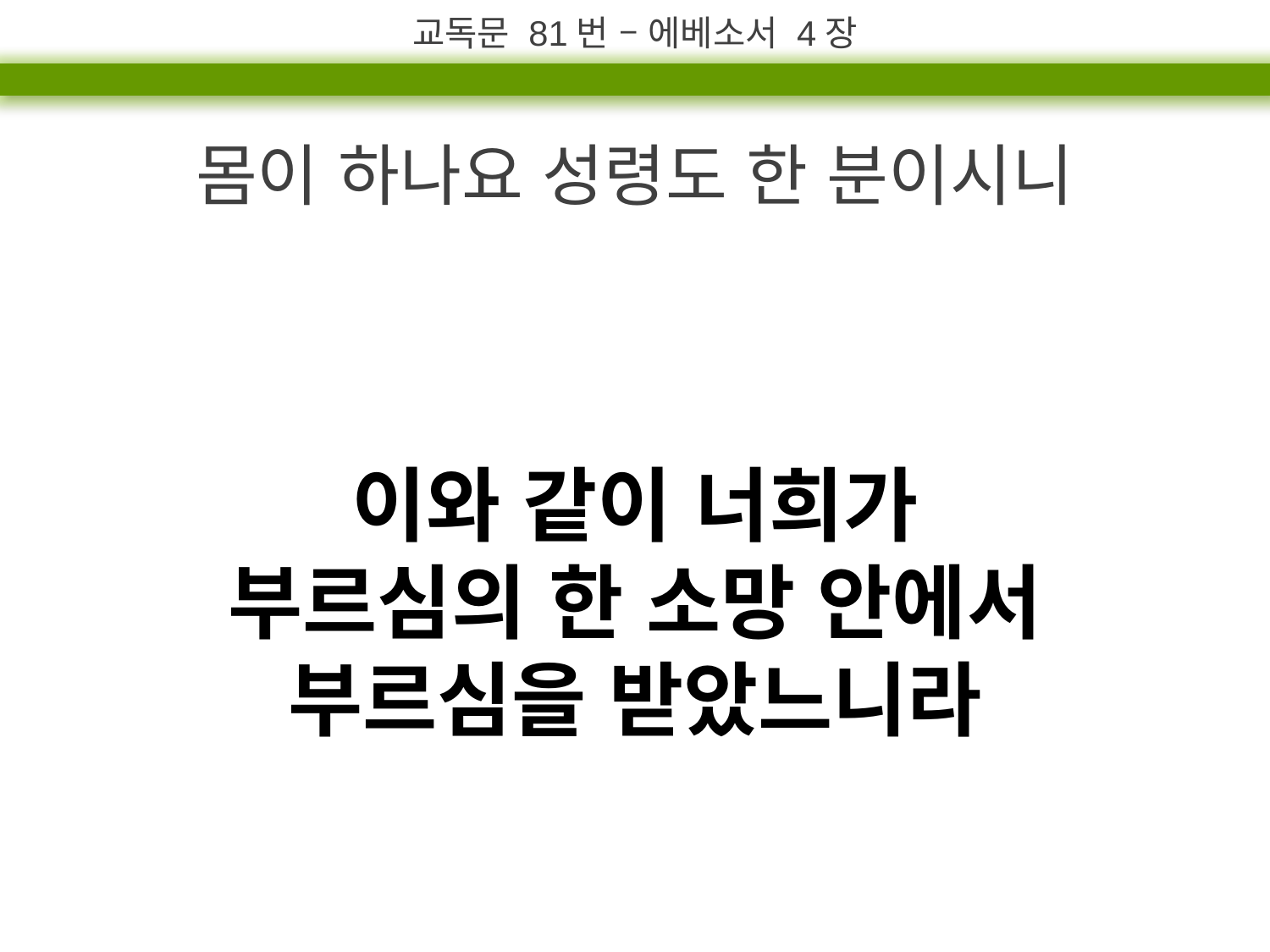

교독문 81번 – 에베소서 4장

몸이 하나요 성령도 한 분이시니
이와 같이 너희가
부르심의 한 소망 안에서
부르심을 받았느니라